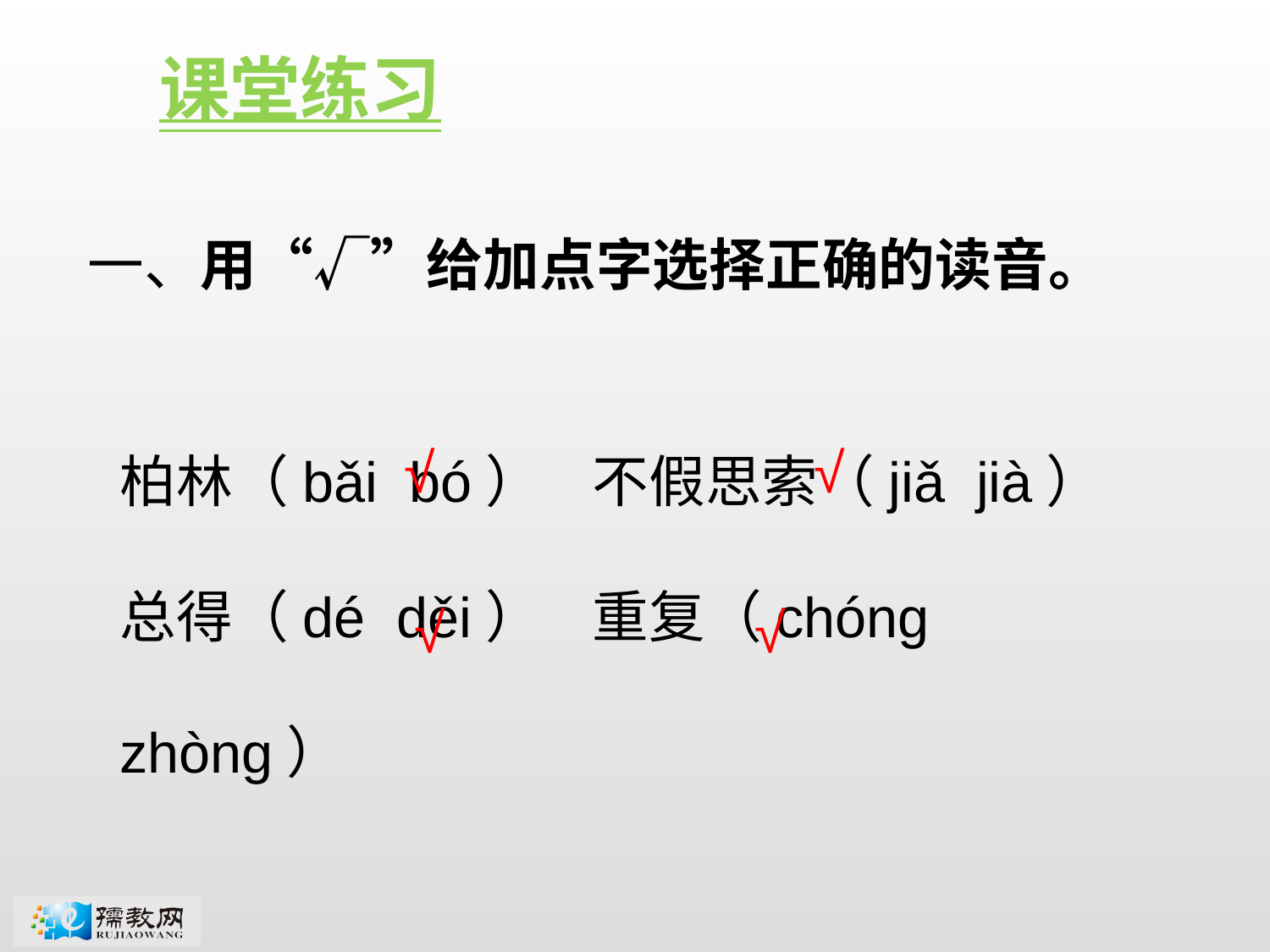

课堂练习
一、用“√”给加点字选择正确的读音。
柏林（bǎi  bó）    不假思索（jiǎ  jià）
总得（dé  děi）    重复（chónɡ  zhònɡ）
√
√
√
√